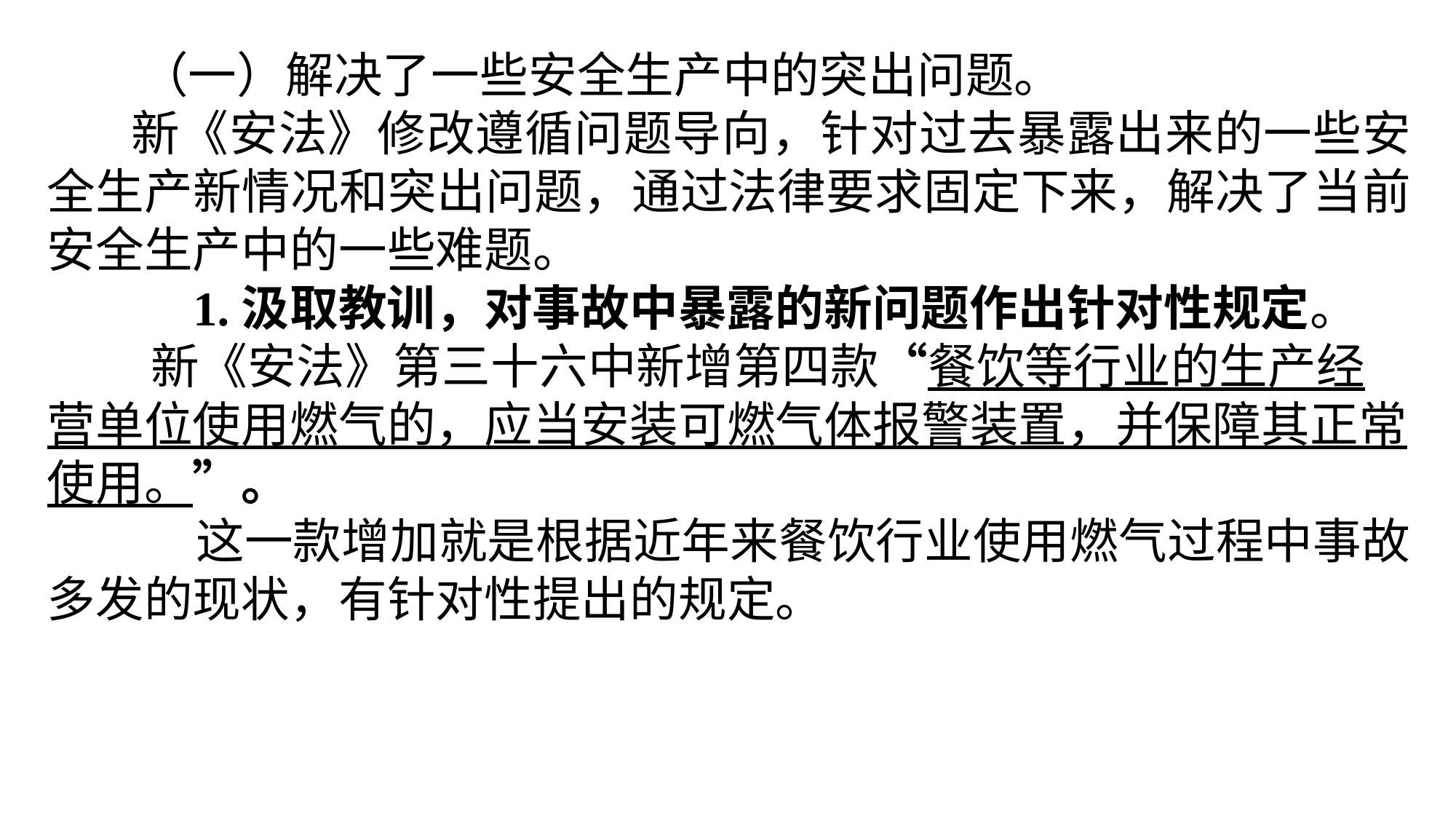

（一）解决了一些安全生产中的突出问题。
  新《安法》修改遵循问题导向，针对过去暴露出来的一些安全生产新情况和突出问题，通过法律要求固定下来，解决了当前安全生产中的一些难题。
        1.汲取教训，对事故中暴露的新问题作出针对性规定。
    新《安法》第三十六中新增第四款“餐饮等行业的生产经营单位使用燃气的，应当安装可燃气体报警装置，并保障其正常使用。”。
        这一款增加就是根据近年来餐饮行业使用燃气过程中事故多发的现状，有针对性提出的规定。